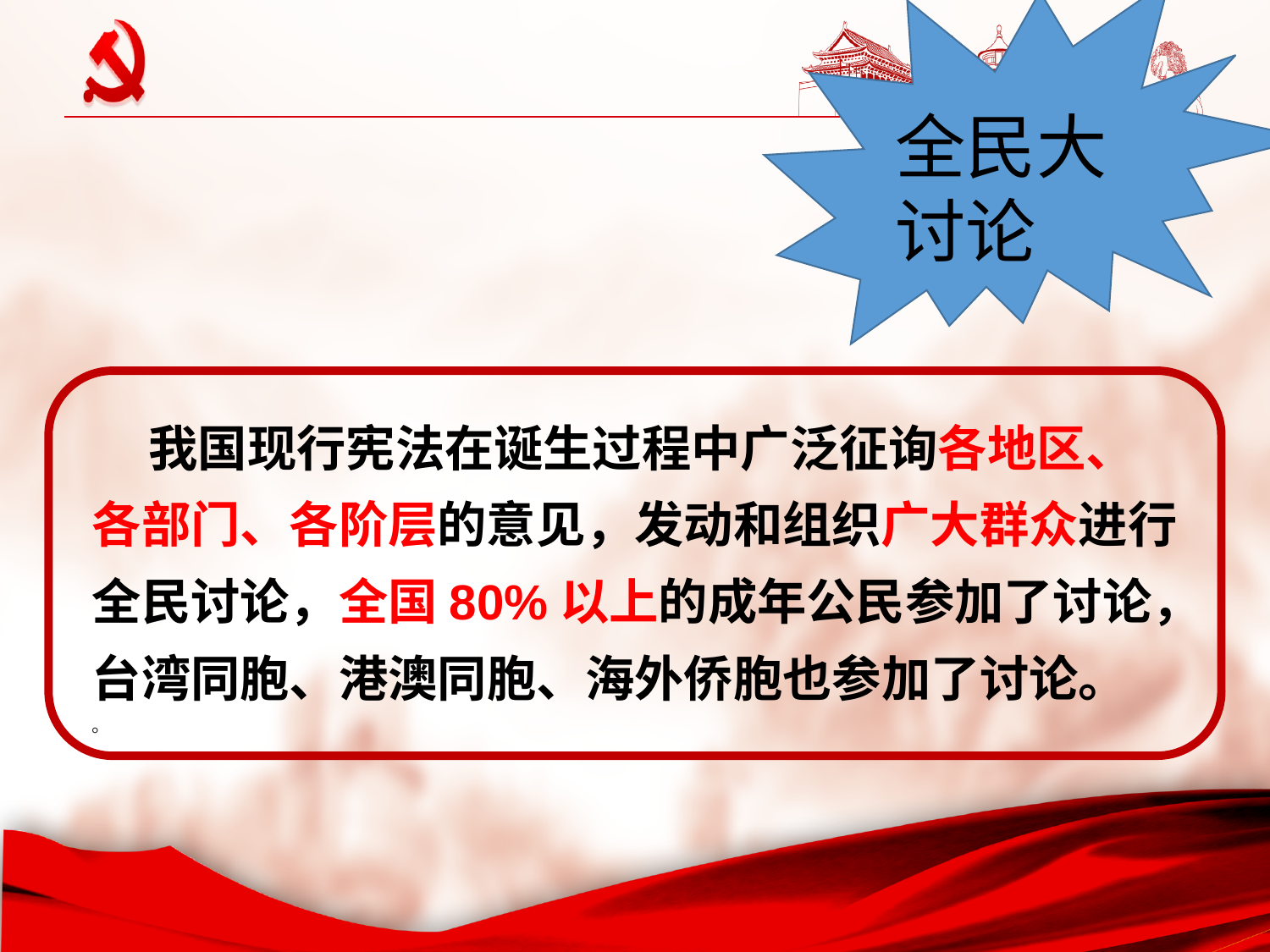

全民大讨论

    我国现行宪法在诞生过程中广泛征询各地区、各部门、各阶层的意见，发动和组织广大群众进行全民讨论，全国80%以上的成年公民参加了讨论，台湾同胞、港澳同胞、海外侨胞也参加了讨论。
。